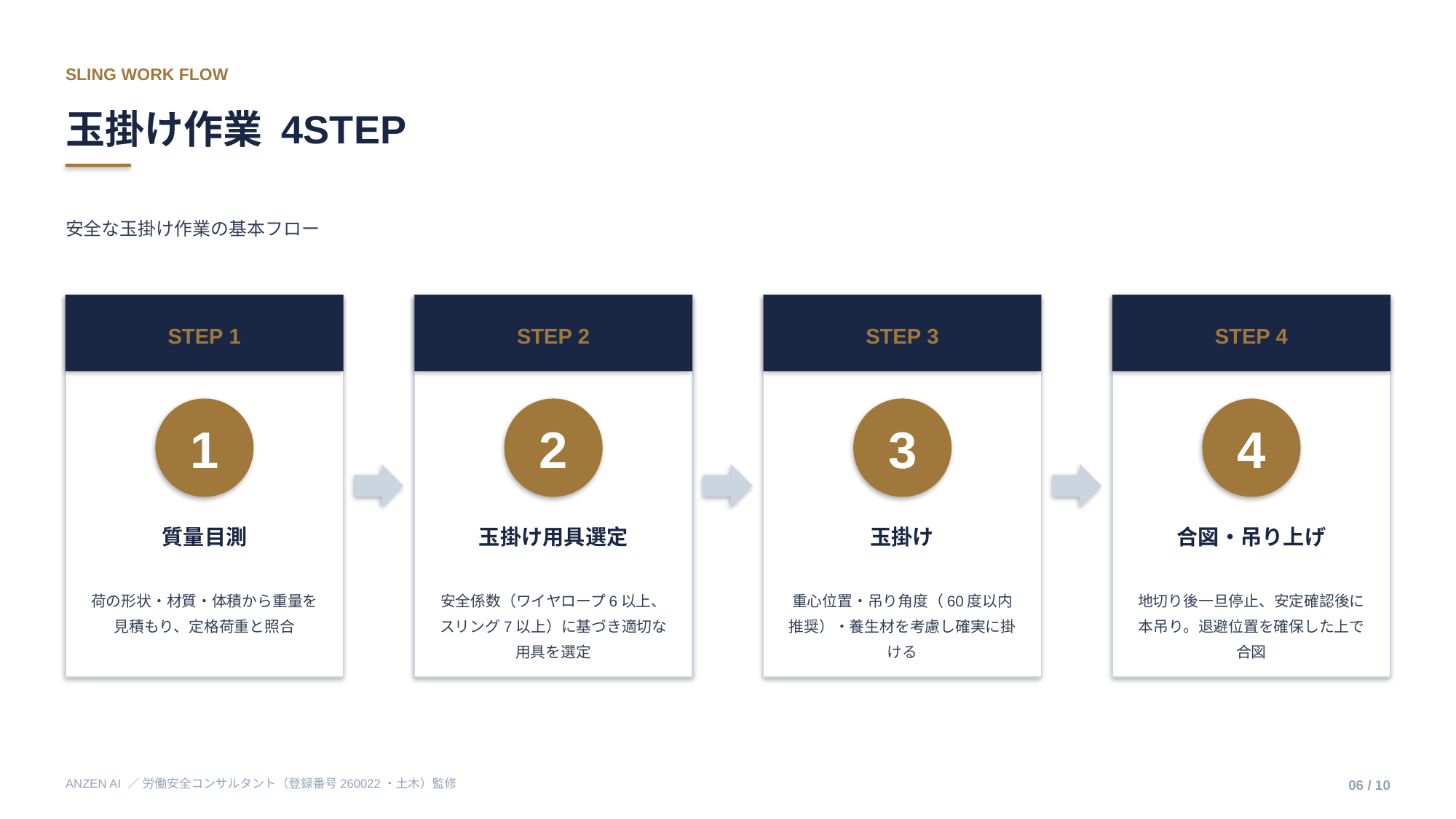

SLING WORK FLOW
玉掛け作業 4STEP

安全な玉掛け作業の基本フロー

STEP 1

STEP 2

STEP 3

STEP 4
1
2
3
4

質量目測
玉掛け用具選定
玉掛け
合図・吊り上げ
荷の形状・材質・体積から重量を見積もり、定格荷重と照合
安全係数（ワイヤロープ6以上、スリング7以上）に基づき適切な用具を選定
重心位置・吊り角度（60度以内推奨）・養生材を考慮し確実に掛ける
地切り後一旦停止、安定確認後に本吊り。退避位置を確保した上で合図
ANZEN AI ／ 労働安全コンサルタント（登録番号260022・土木）監修
06 / 10